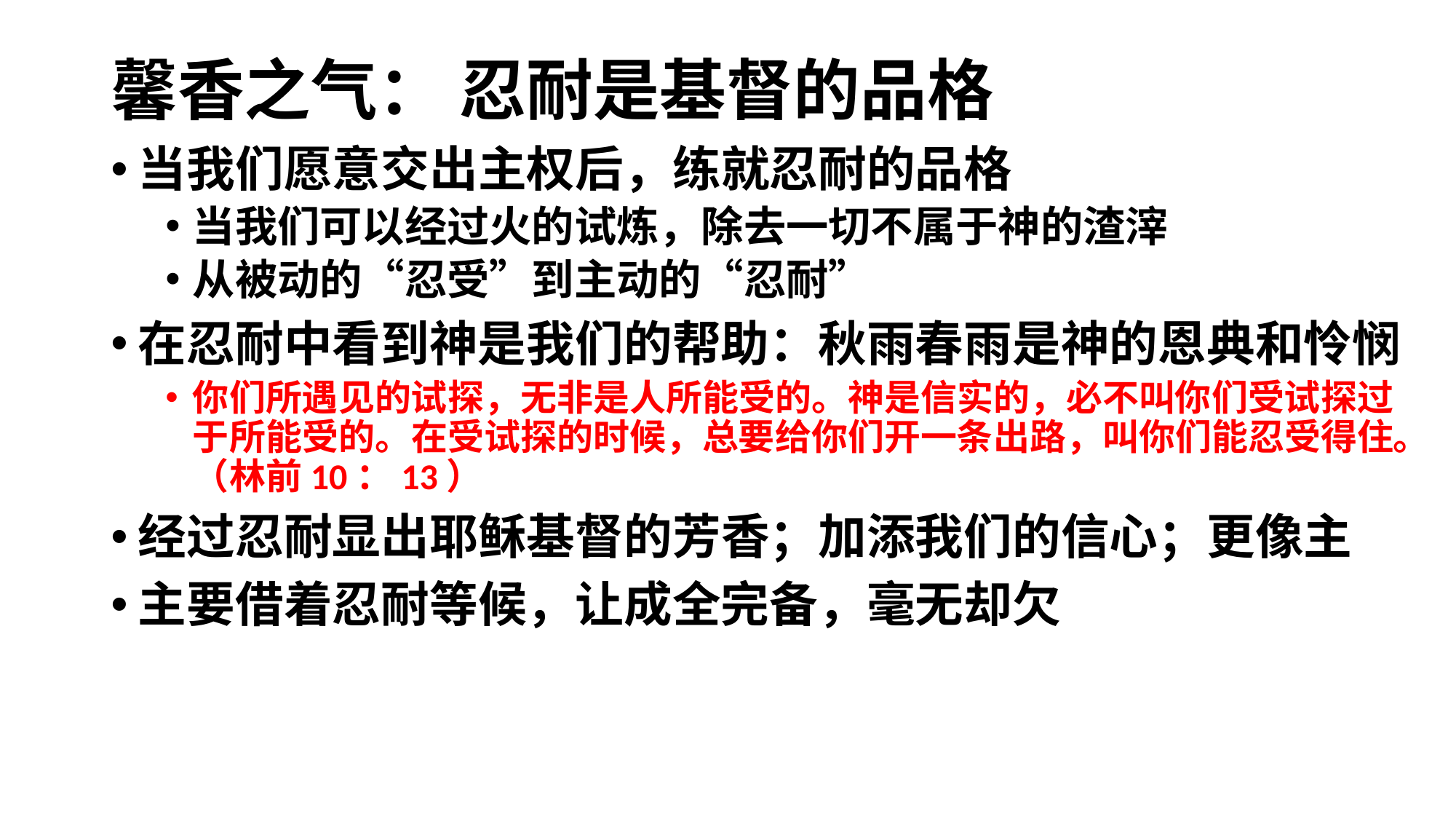

# 馨香之气： 忍耐是基督的品格
当我们愿意交出主权后，练就忍耐的品格
当我们可以经过火的试炼，除去一切不属于神的渣滓
从被动的“忍受”到主动的“忍耐”
在忍耐中看到神是我们的帮助：秋雨春雨是神的恩典和怜悯
你们所遇见的试探，无非是人所能受的。神是信实的，必不叫你们受试探过于所能受的。在受试探的时候，总要给你们开一条出路，叫你们能忍受得住。（林前10：13）
经过忍耐显出耶稣基督的芳香；加添我们的信心；更像主
主要借着忍耐等候，让成全完备，毫无却欠